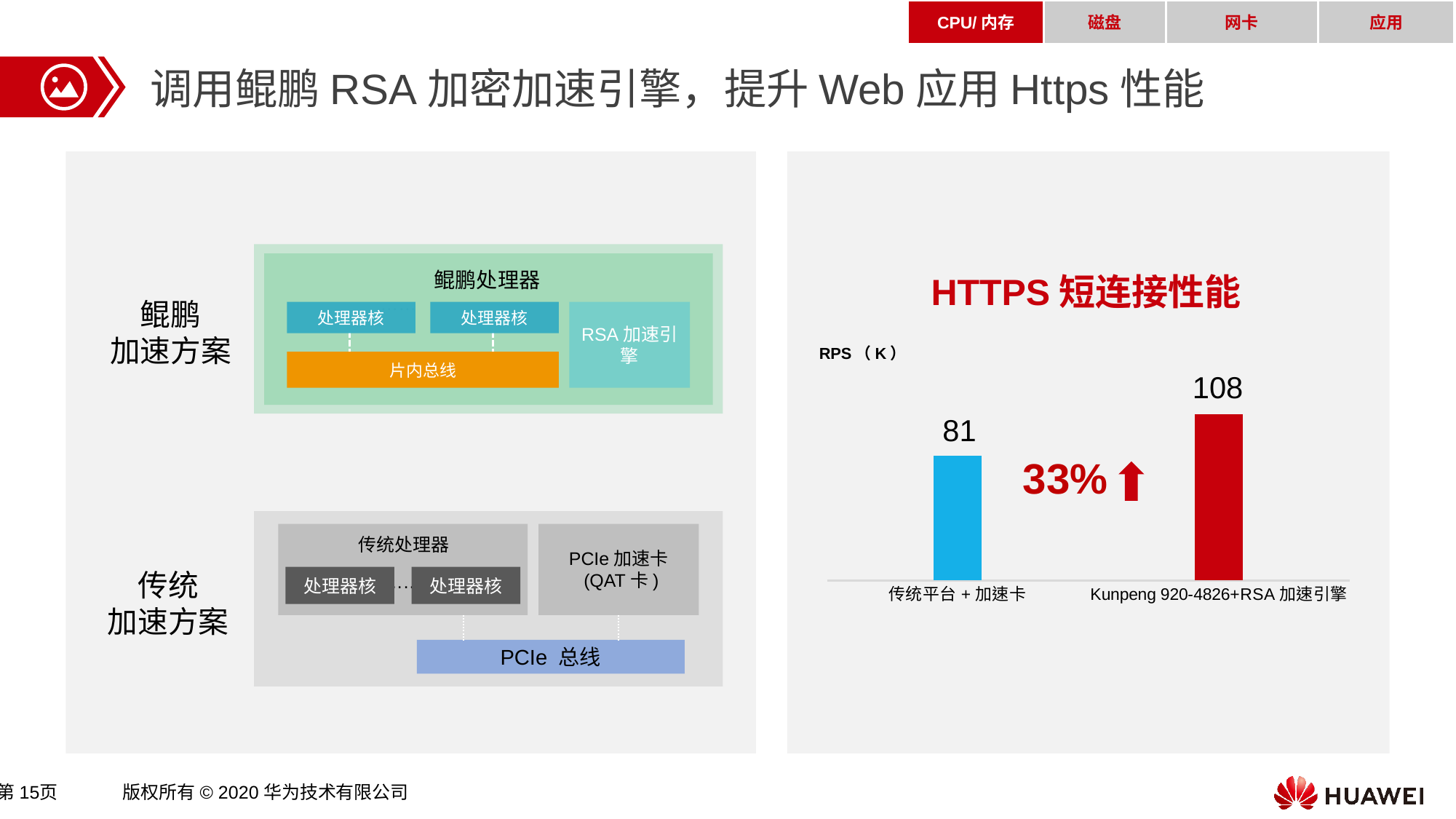

CPU/内存
磁盘
网卡
应用
调用鲲鹏RSA加密加速引擎，提升Web应用Https性能

鲲鹏处理器
处理器核
处理器核
RSA加速引擎
片内总线
HTTPS短连接性能

### Chart

| Category | 整机性能 |
|---|---|
| 传统平台+加速卡 | 81.0 |
| Kunpeng 920-4826+RSA加速引擎 | 108.0 |
RPS（K）
108
81
33%

……
鲲鹏
加速方案

传统处理器
处理器核
处理器核
……
PCIe加速卡
 (QAT卡)
PCIe 总线
传统
加速方案